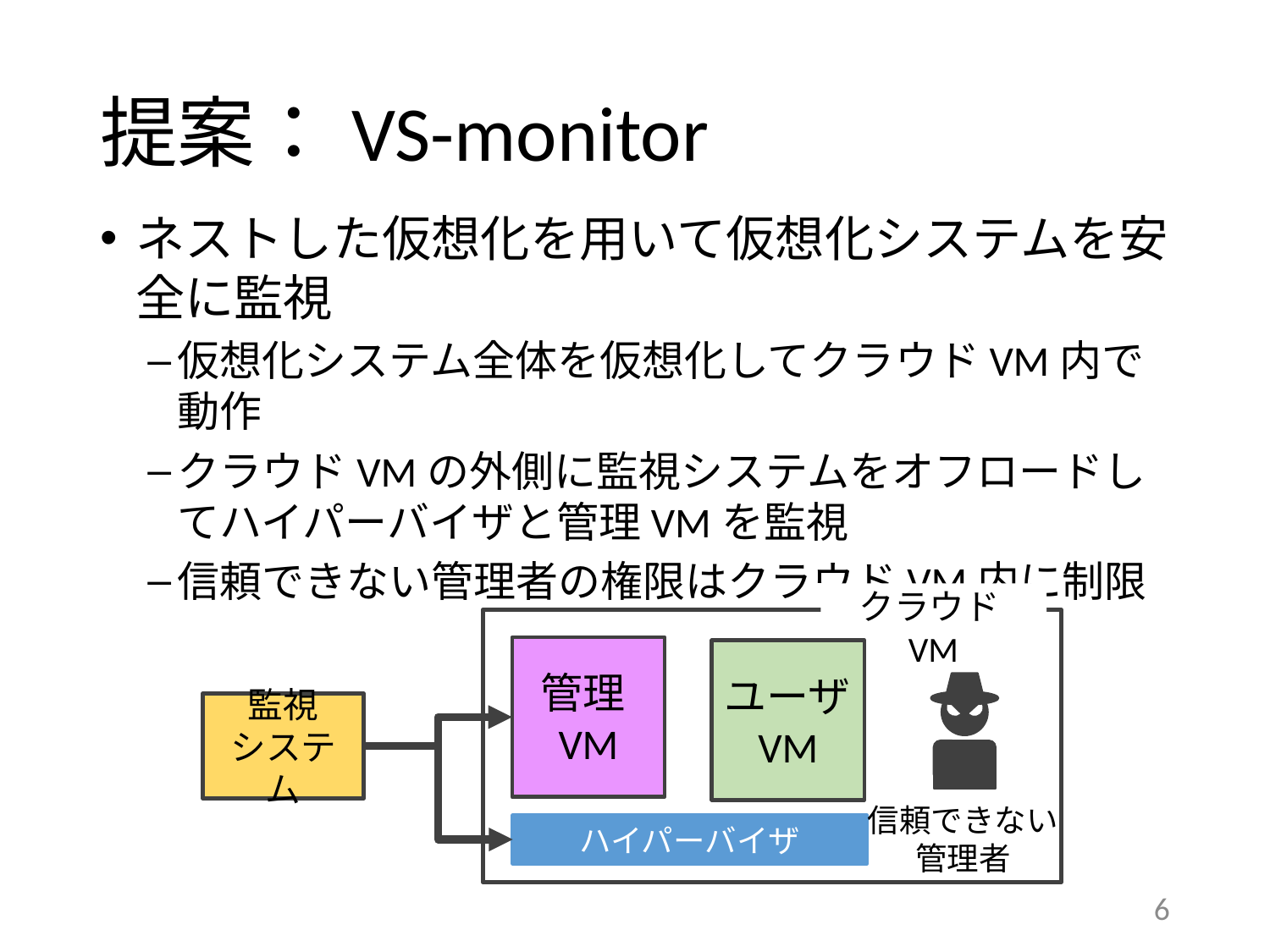

# 提案：VS-monitor
ネストした仮想化を用いて仮想化システムを安全に監視
仮想化システム全体を仮想化してクラウドVM内で動作
クラウドVMの外側に監視システムをオフロードしてハイパーバイザと管理VMを監視
信頼できない管理者の権限はクラウドVM内に制限
クラウドVM

管理VM
ユーザVM
ハイパーバイザ

信頼できない管理者
監視
システム
6